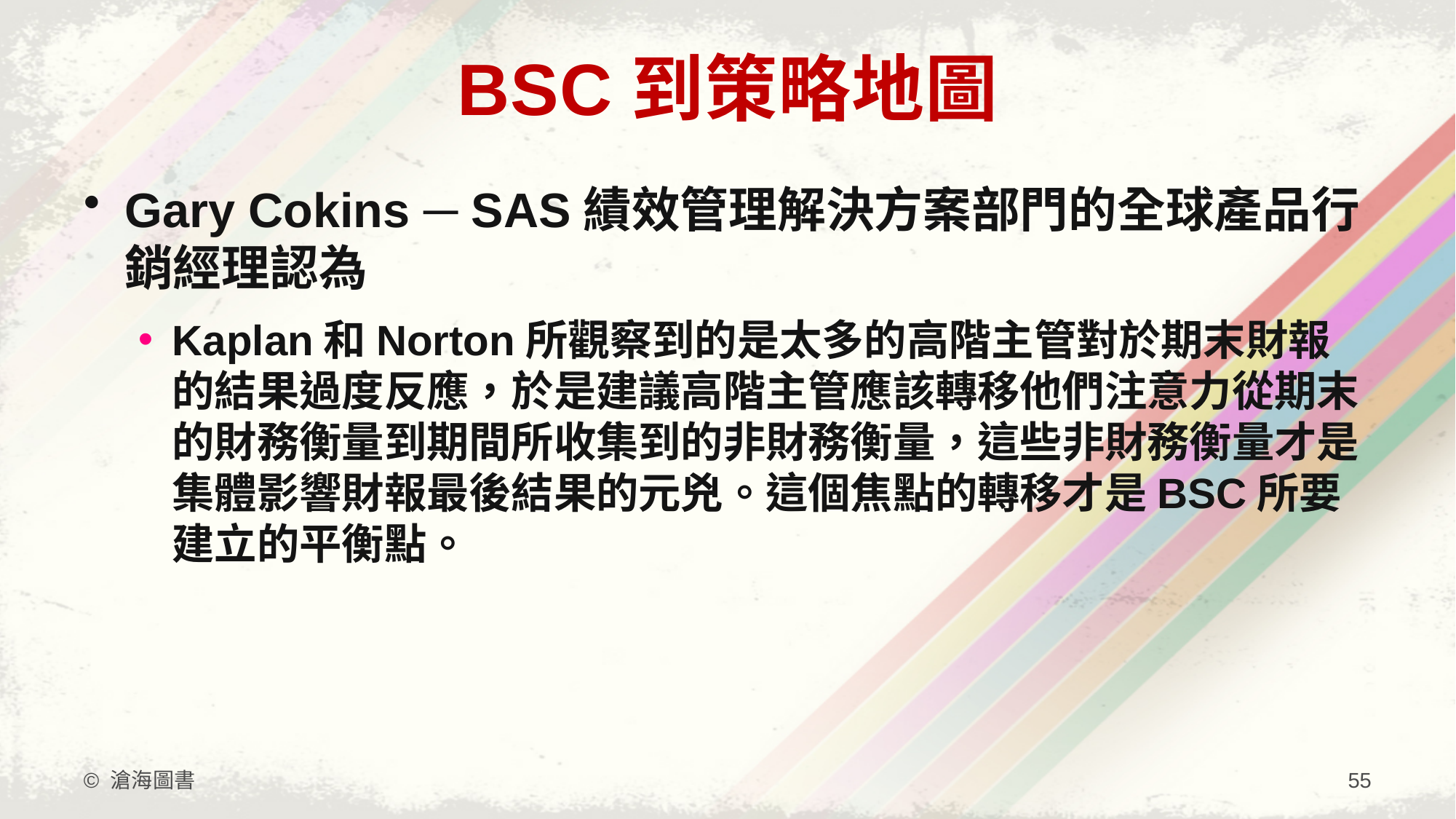

# BSC到策略地圖
Gary Cokins ─ SAS績效管理解決方案部門的全球產品行銷經理認為
Kaplan和Norton所觀察到的是太多的高階主管對於期末財報的結果過度反應，於是建議高階主管應該轉移他們注意力從期末的財務衡量到期間所收集到的非財務衡量，這些非財務衡量才是集體影響財報最後結果的元兇。這個焦點的轉移才是BSC所要建立的平衡點。

© 滄海圖書
55